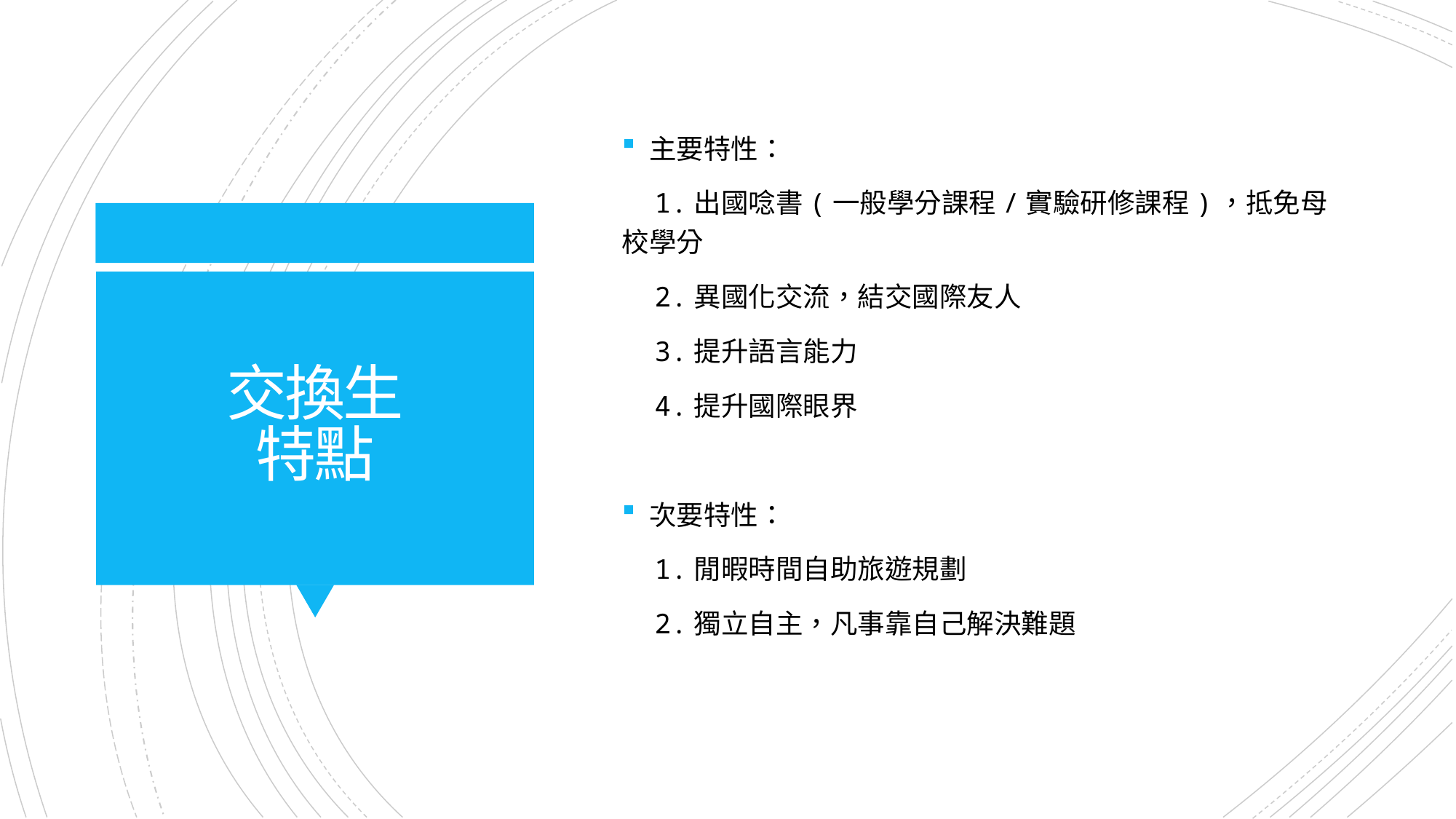

主要特性：
  1.出國唸書(一般學分課程/實驗研修課程)，抵免母校學分
  2.異國化交流，結交國際友人
  3.提升語言能力
  4.提升國際眼界

次要特性：
  1.閒暇時間自助旅遊規劃
  2.獨立自主，凡事靠自己解決難題

# 交換生 特點